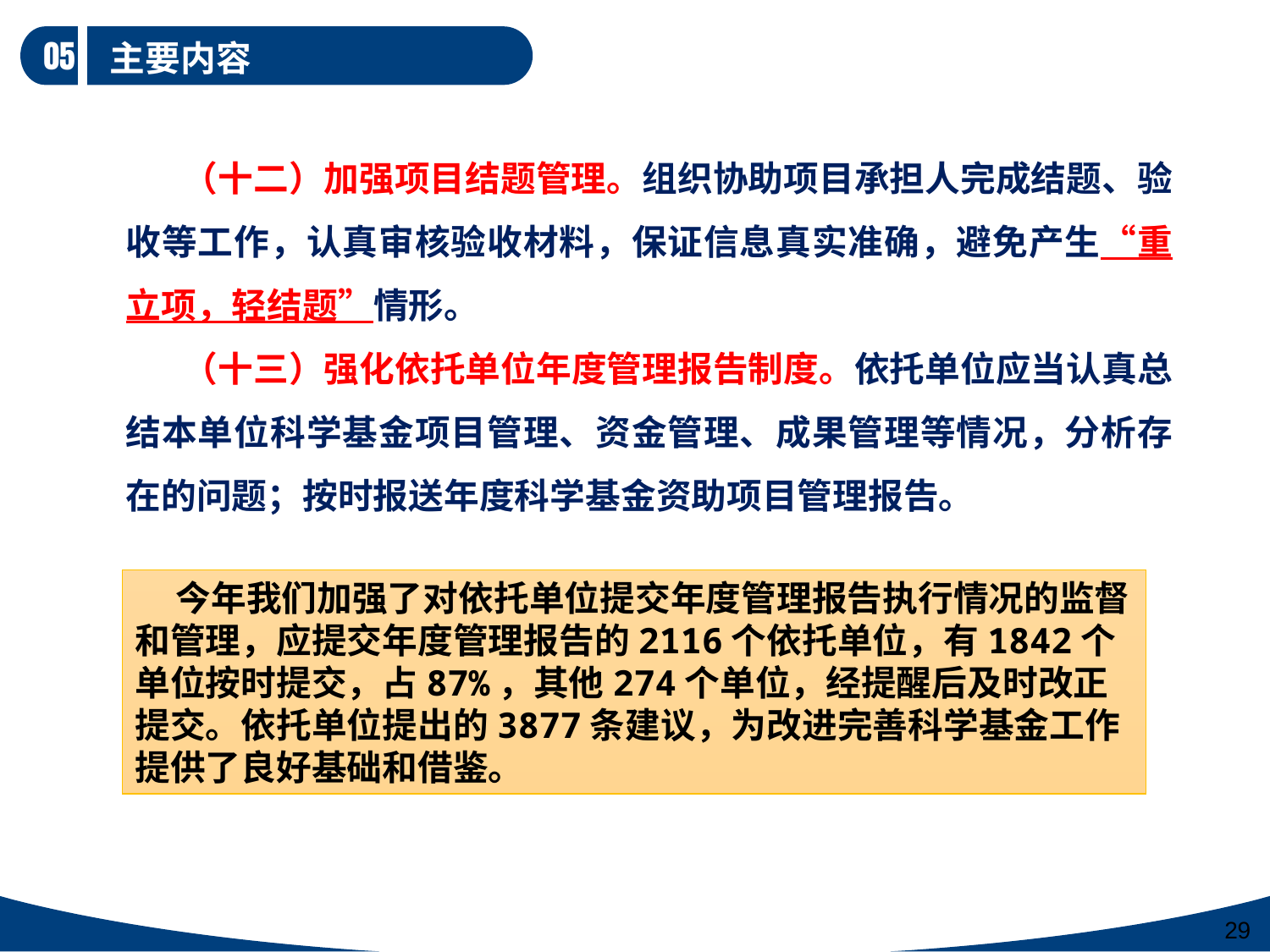

主要内容
05

      （十二）加强项目结题管理。组织协助项目承担人完成结题、验收等工作，认真审核验收材料，保证信息真实准确，避免产生“重立项，轻结题”情形。
      （十三）强化依托单位年度管理报告制度。依托单位应当认真总结本单位科学基金项目管理、资金管理、成果管理等情况，分析存在的问题；按时报送年度科学基金资助项目管理报告。

    今年我们加强了对依托单位提交年度管理报告执行情况的监督和管理，应提交年度管理报告的2116个依托单位，有1842个单位按时提交，占87%，其他274个单位，经提醒后及时改正提交。依托单位提出的3877条建议，为改进完善科学基金工作提供了良好基础和借鉴。

29